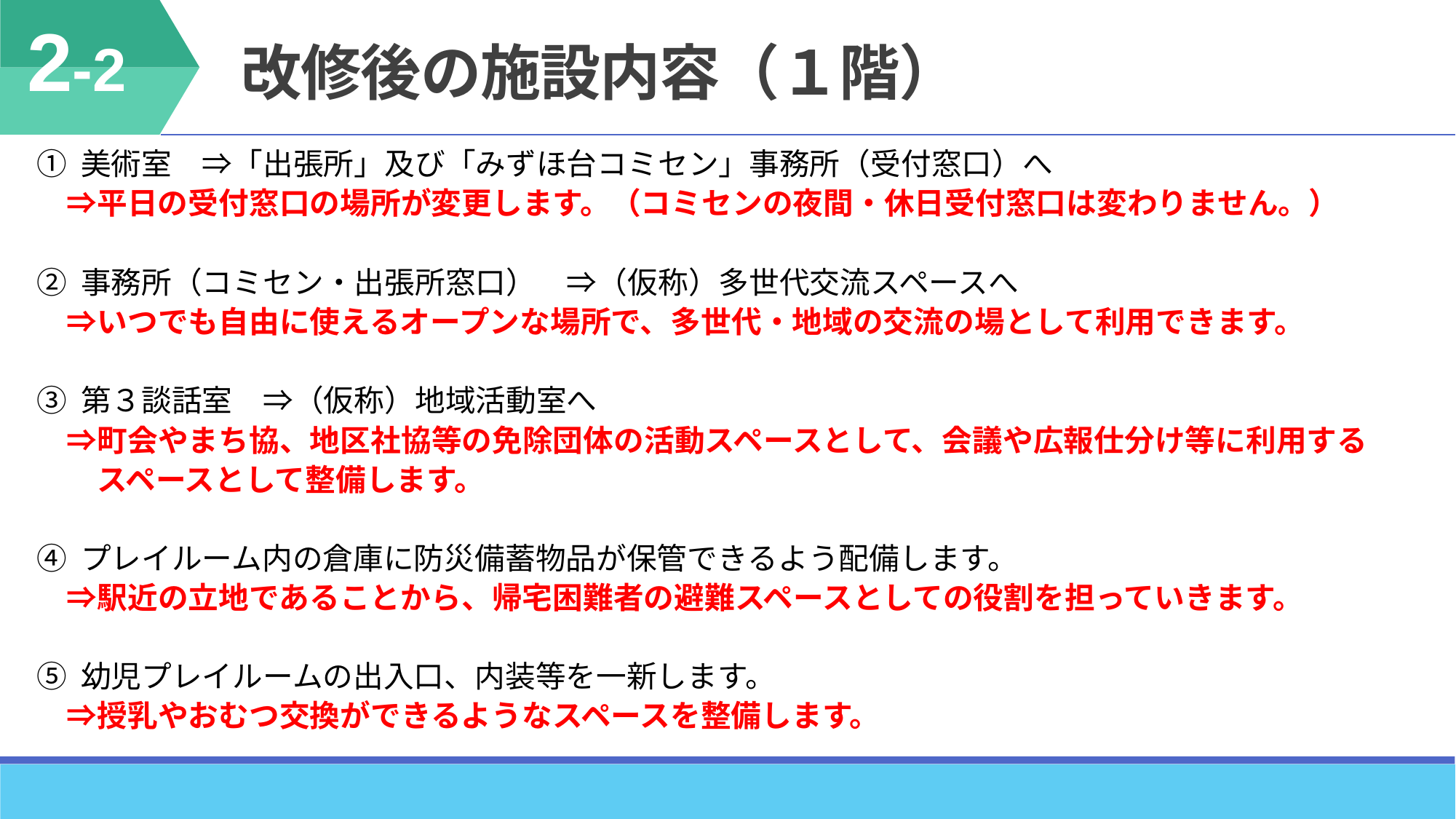

2-2

改修後の施設内容（１階）
① 美術室　⇒「出張所」及び「みずほ台コミセン」事務所（受付窓口）へ
　⇒平日の受付窓口の場所が変更します。（コミセンの夜間・休日受付窓口は変わりません。）

② 事務所（コミセン・出張所窓口）　⇒（仮称）多世代交流スペースへ
　⇒いつでも自由に使えるオープンな場所で、多世代・地域の交流の場として利用できます。

③ 第３談話室　⇒（仮称）地域活動室へ
　⇒町会やまち協、地区社協等の免除団体の活動スペースとして、会議や広報仕分け等に利用する
　　スペースとして整備します。

④ プレイルーム内の倉庫に防災備蓄物品が保管できるよう配備します。
　⇒駅近の立地であることから、帰宅困難者の避難スペースとしての役割を担っていきます。

⑤ 幼児プレイルームの出入口、内装等を一新します。
　⇒授乳やおむつ交換ができるようなスペースを整備します。